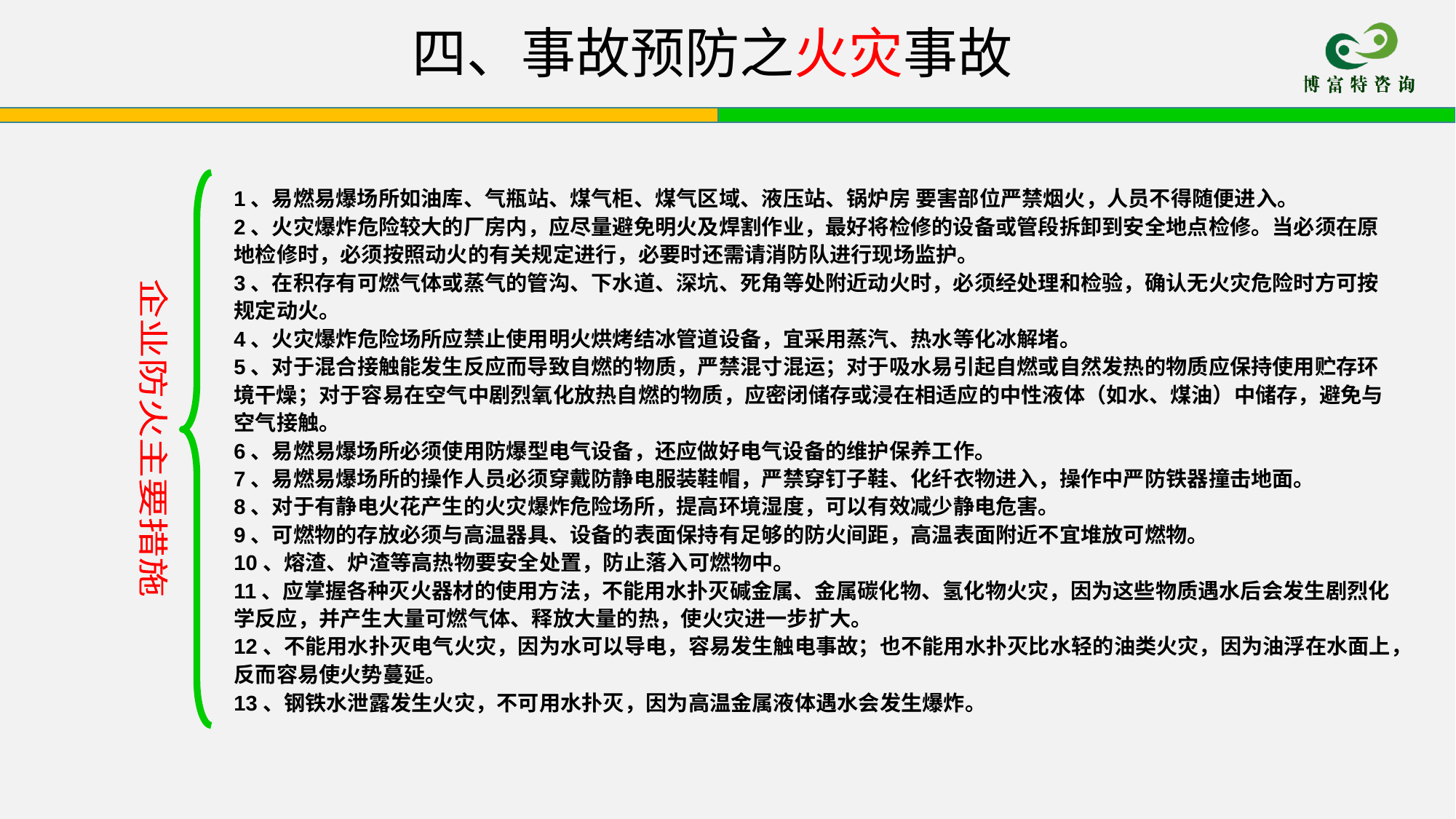

# 四、事故预防之火灾事故

企业防火主要措施
1、易燃易爆场所如油库、气瓶站、煤气柜、煤气区域、液压站、锅炉房 要害部位严禁烟火，人员不得随便进入。
2、火灾爆炸危险较大的厂房内，应尽量避免明火及焊割作业，最好将检修的设备或管段拆卸到安全地点检修。当必须在原地检修时，必须按照动火的有关规定进行，必要时还需请消防队进行现场监护。
3、在积存有可燃气体或蒸气的管沟、下水道、深坑、死角等处附近动火时，必须经处理和检验，确认无火灾危险时方可按规定动火。
4、火灾爆炸危险场所应禁止使用明火烘烤结冰管道设备，宜采用蒸汽、热水等化冰解堵。
5、对于混合接触能发生反应而导致自燃的物质，严禁混寸混运；对于吸水易引起自燃或自然发热的物质应保持使用贮存环境干燥；对于容易在空气中剧烈氧化放热自燃的物质，应密闭储存或浸在相适应的中性液体（如水、煤油）中储存，避免与空气接触。
6、易燃易爆场所必须使用防爆型电气设备，还应做好电气设备的维护保养工作。
7、易燃易爆场所的操作人员必须穿戴防静电服装鞋帽，严禁穿钉子鞋、化纤衣物进入，操作中严防铁器撞击地面。
8、对于有静电火花产生的火灾爆炸危险场所，提高环境湿度，可以有效减少静电危害。
9、可燃物的存放必须与高温器具、设备的表面保持有足够的防火间距，高温表面附近不宜堆放可燃物。
10、熔渣、炉渣等高热物要安全处置，防止落入可燃物中。
11、应掌握各种灭火器材的使用方法，不能用水扑灭碱金属、金属碳化物、氢化物火灾，因为这些物质遇水后会发生剧烈化学反应，并产生大量可燃气体、释放大量的热，使火灾进一步扩大。
12、不能用水扑灭电气火灾，因为水可以导电，容易发生触电事故；也不能用水扑灭比水轻的油类火灾，因为油浮在水面上，反而容易使火势蔓延。
13、钢铁水泄露发生火灾，不可用水扑灭，因为高温金属液体遇水会发生爆炸。
34